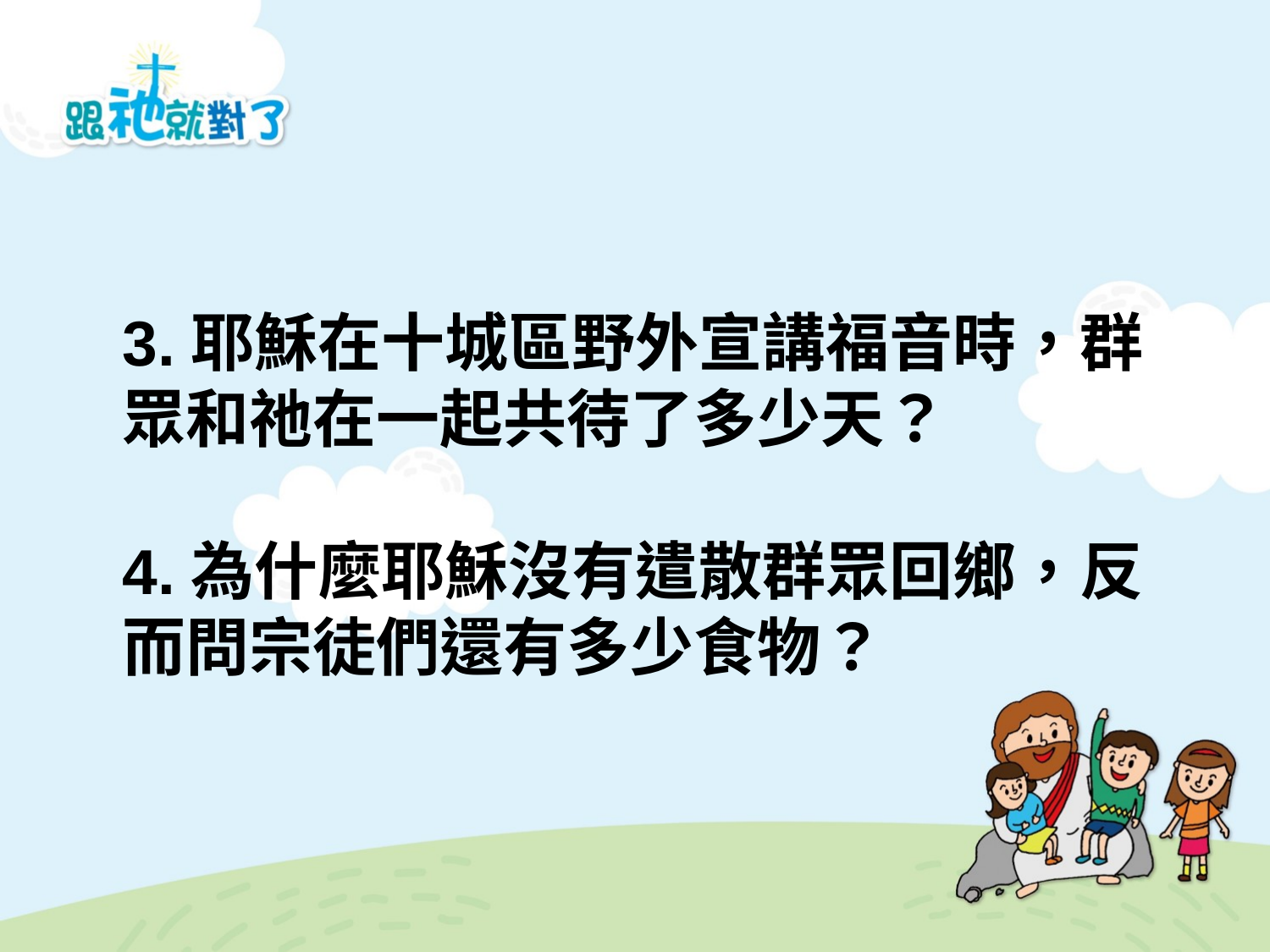

3.耶穌在十城區野外宣講福音時，群眾和祂在一起共待了多少天？

4.為什麼耶穌沒有遣散群眾回鄉，反而問宗徒們還有多少食物？